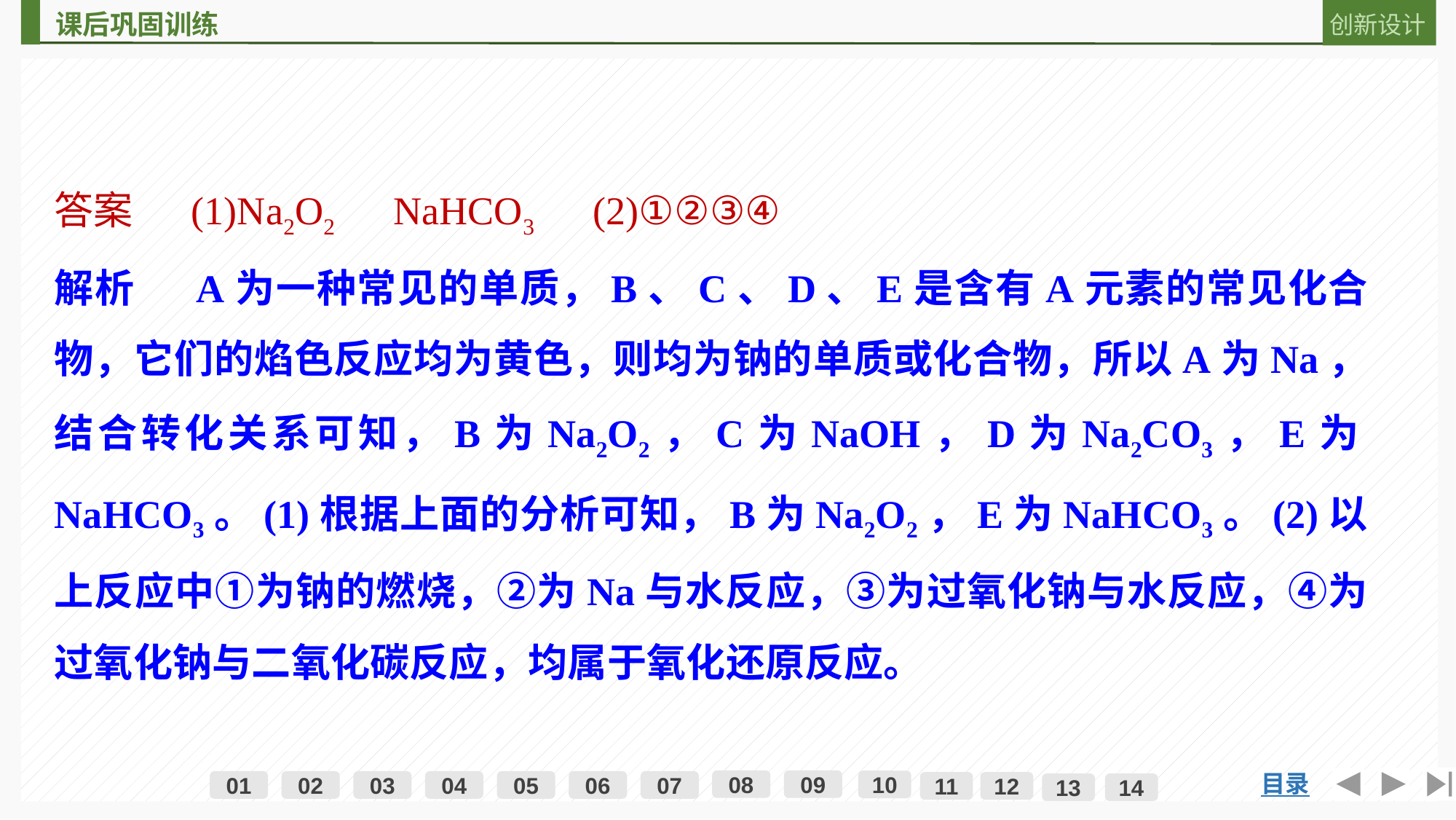

答案　 (1)Na2O2　NaHCO3　(2)①②③④
解析　 A为一种常见的单质，B、C、D、E是含有A元素的常见化合物，它们的焰色反应均为黄色，则均为钠的单质或化合物，所以A为Na，结合转化关系可知，B为Na2O2，C为NaOH，D为Na2CO3，E为NaHCO3。(1)根据上面的分析可知，B为Na2O2，E为NaHCO3。(2)以上反应中①为钠的燃烧，②为Na与水反应，③为过氧化钠与水反应，④为过氧化钠与二氧化碳反应，均属于氧化还原反应。